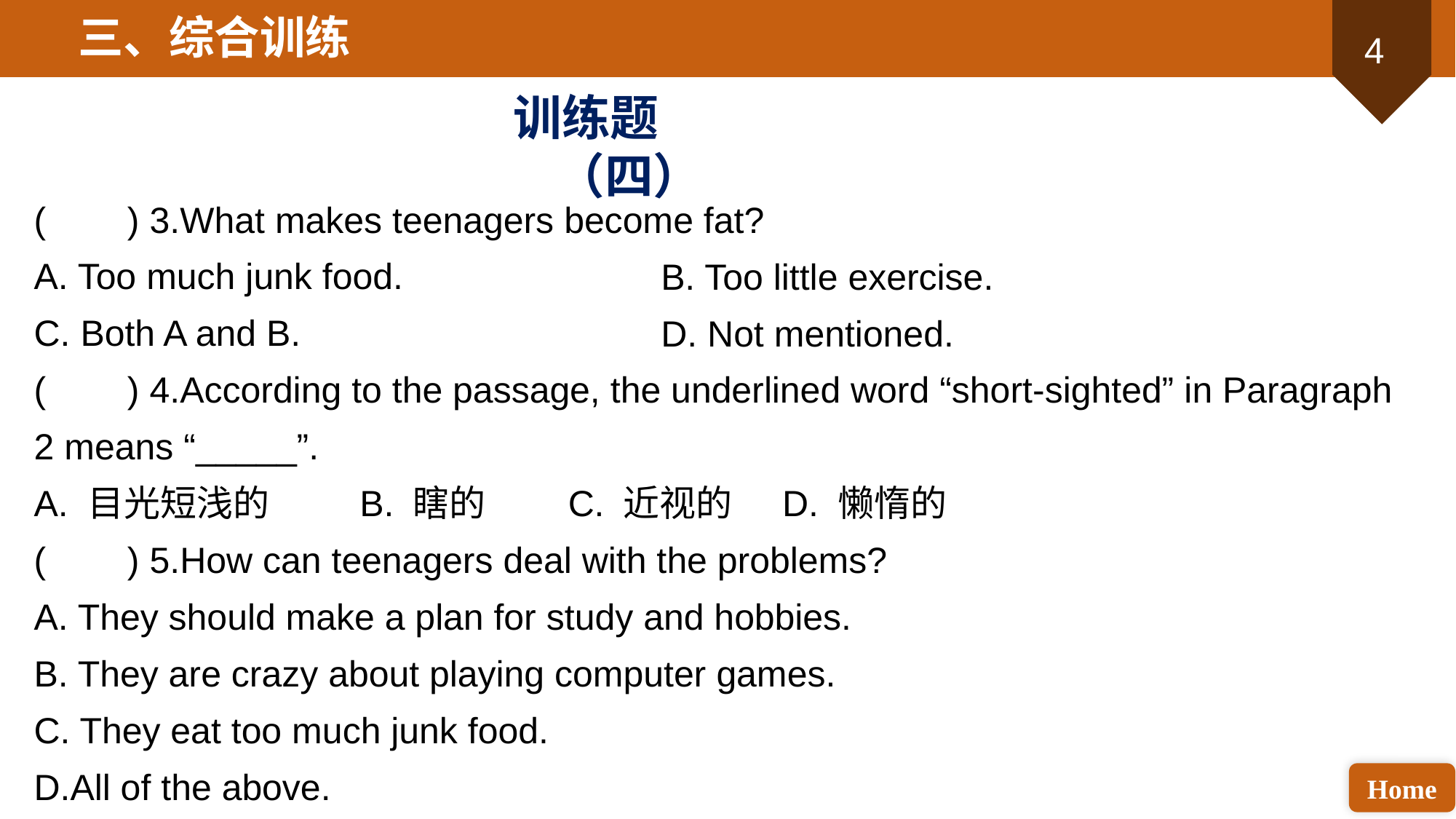

三、综合训练
训练题（四）
(        ) 3.What makes teenagers become fat?
A. Too much junk food.
C. Both A and B.
(        ) 4.According to the passage, the underlined word “short-sighted” in Paragraph 2 means “_____”.
A. 目光短浅的          B. 瞎的         C. 近视的     D. 懒惰的
(        ) 5.How can teenagers deal with the problems?
A. They should make a plan for study and hobbies.
B. They are crazy about playing computer games.
C. They eat too much junk food.
D.All of the above.
B. Too little exercise.
D. Not mentioned.